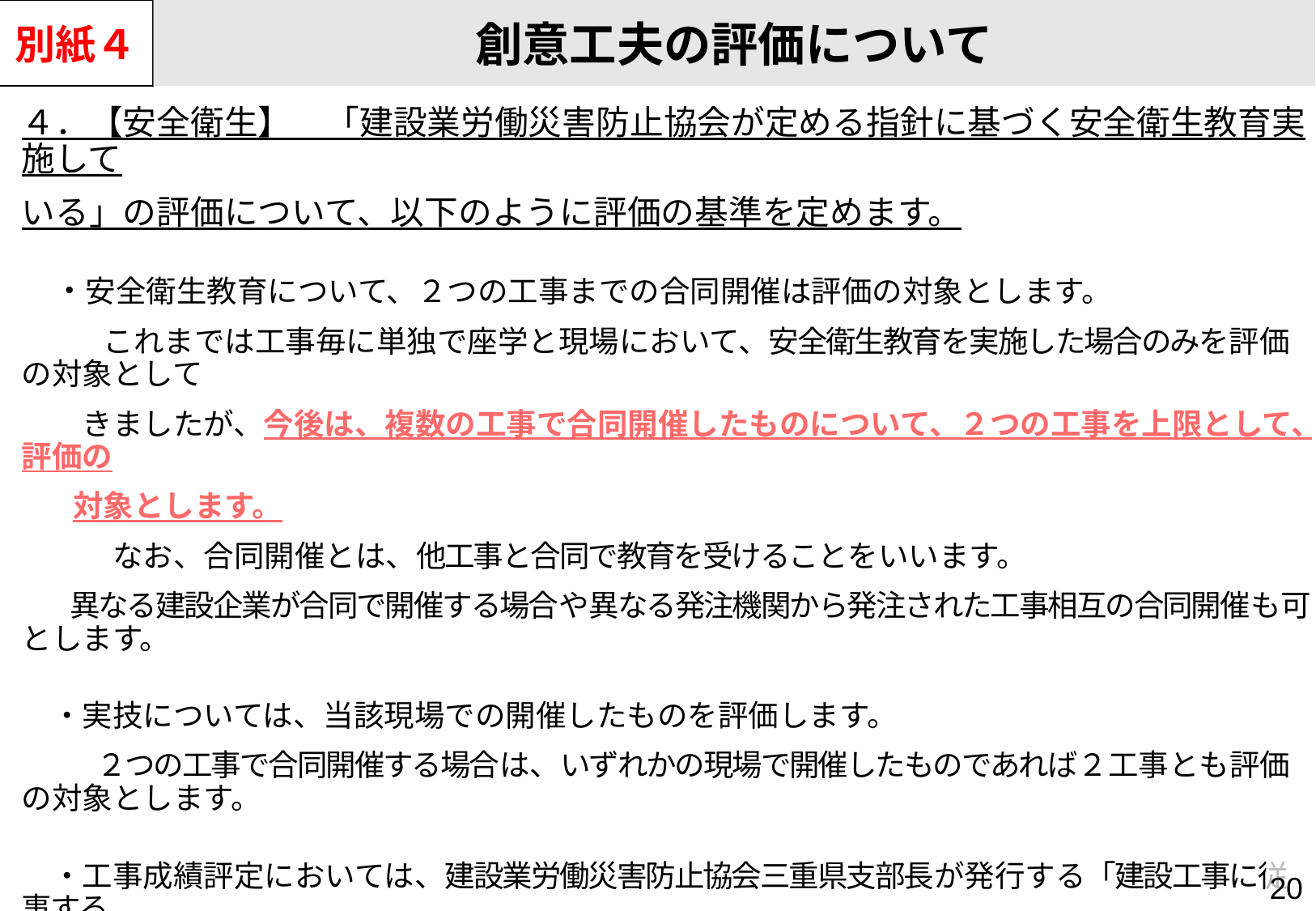

別紙４
創意工夫の評価について
４．【安全衛生】　「建設業労働災害防止協会が定める指針に基づく安全衛生教育実施して
いる」の評価について、以下のように評価の基準を定めます。

　・安全衛生教育について、２つの工事までの合同開催は評価の対象とします。
  　　これまでは工事毎に単独で座学と現場において、安全衛生教育を実施した場合のみを評価の対象として
　　きましたが、今後は、複数の工事で合同開催したものについて、２つの工事を上限として、評価の
  　対象とします。
　　　なお、合同開催とは、他工事と合同で教育を受けることをいいます。
  　異なる建設企業が合同で開催する場合や異なる発注機関から発注された工事相互の合同開催も可とします。

　・実技については、当該現場での開催したものを評価します。
 　　２つの工事で合同開催する場合は、いずれかの現場で開催したものであれば２工事とも評価の対象とします。

　・工事成績評定においては、建設業労働災害防止協会三重県支部長が発行する「建設工事に従事する
  　労働者に対する安全衛生教育実施報告書」により実施を確認します。

　・当該評価の基準は、令和５年４月１日以降に完成した工事について、適用します。

20